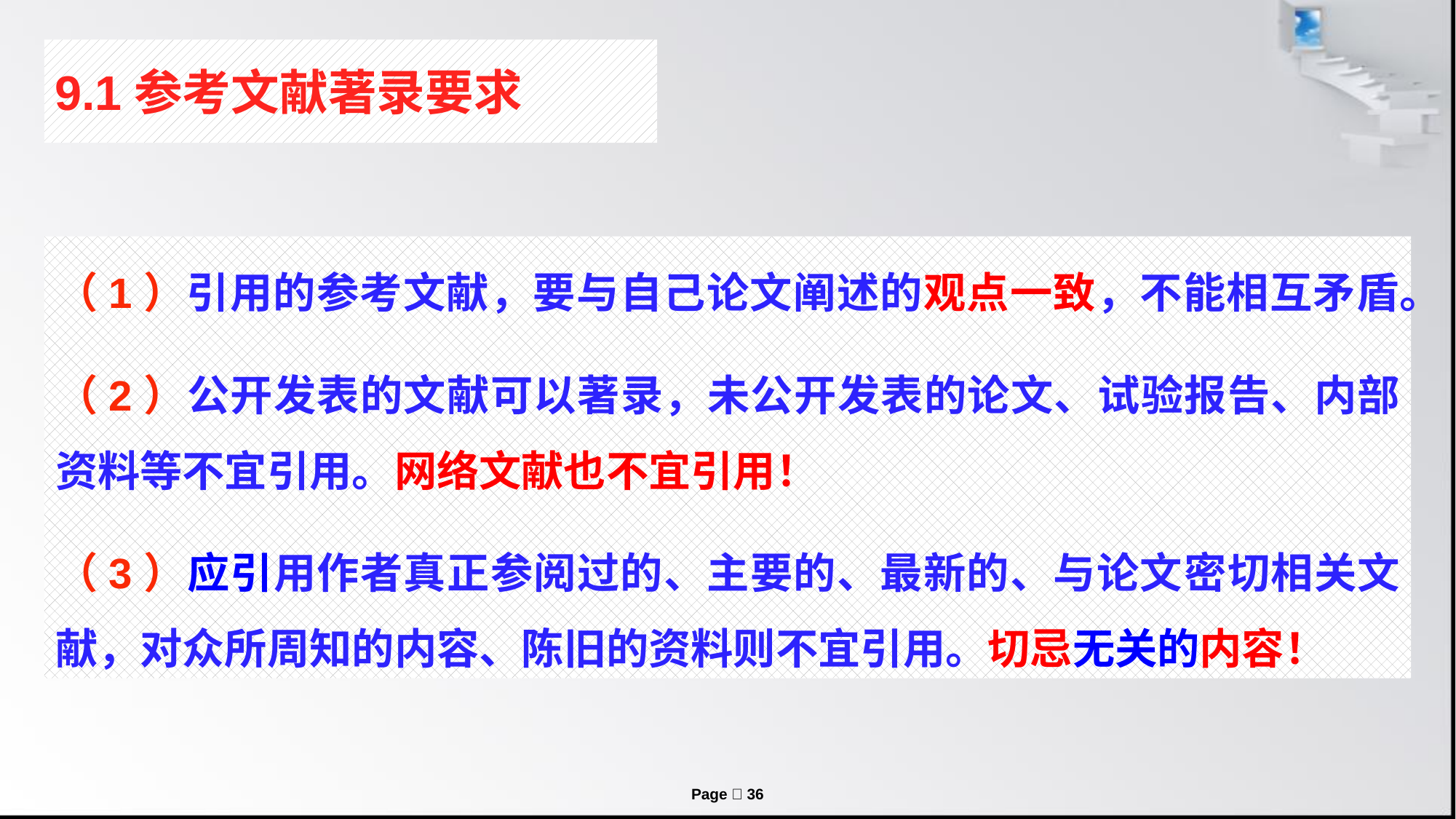

# 9.1参考文献著录要求
（1）引用的参考文献，要与自己论文阐述的观点一致，不能相互矛盾。
（2）公开发表的文献可以著录，未公开发表的论文、试验报告、内部资料等不宜引用。网络文献也不宜引用！
（3）应引用作者真正参阅过的、主要的、最新的、与论文密切相关文献，对众所周知的内容、陈旧的资料则不宜引用。切忌无关的内容！